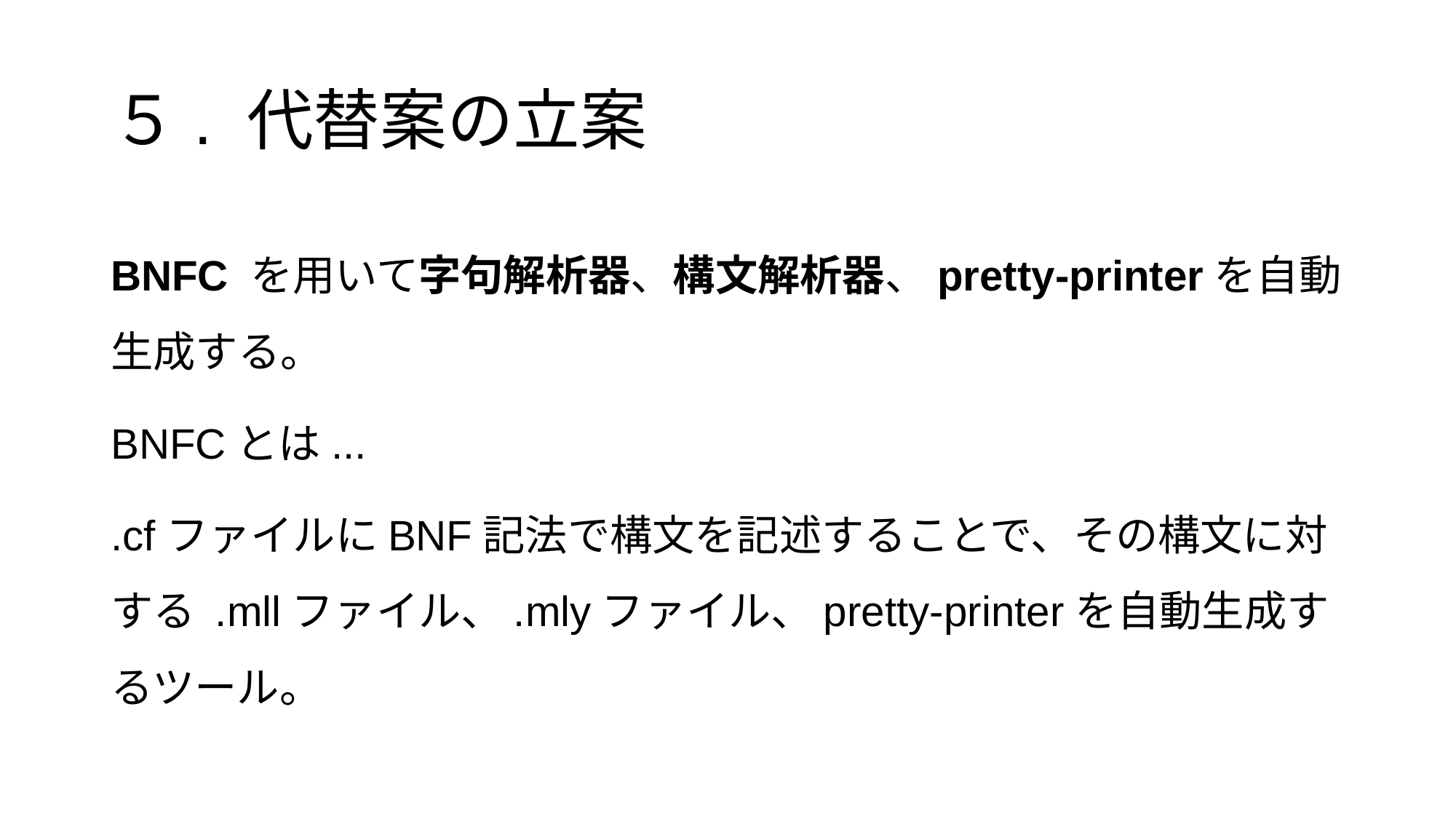

# ５. 代替案の立案
BNFC を用いて字句解析器、構文解析器、pretty-printerを自動生成する。
BNFCとは...
.cfファイルにBNF記法で構文を記述することで、その構文に対する .mllファイル、.mlyファイル、pretty-printerを自動生成するツール。